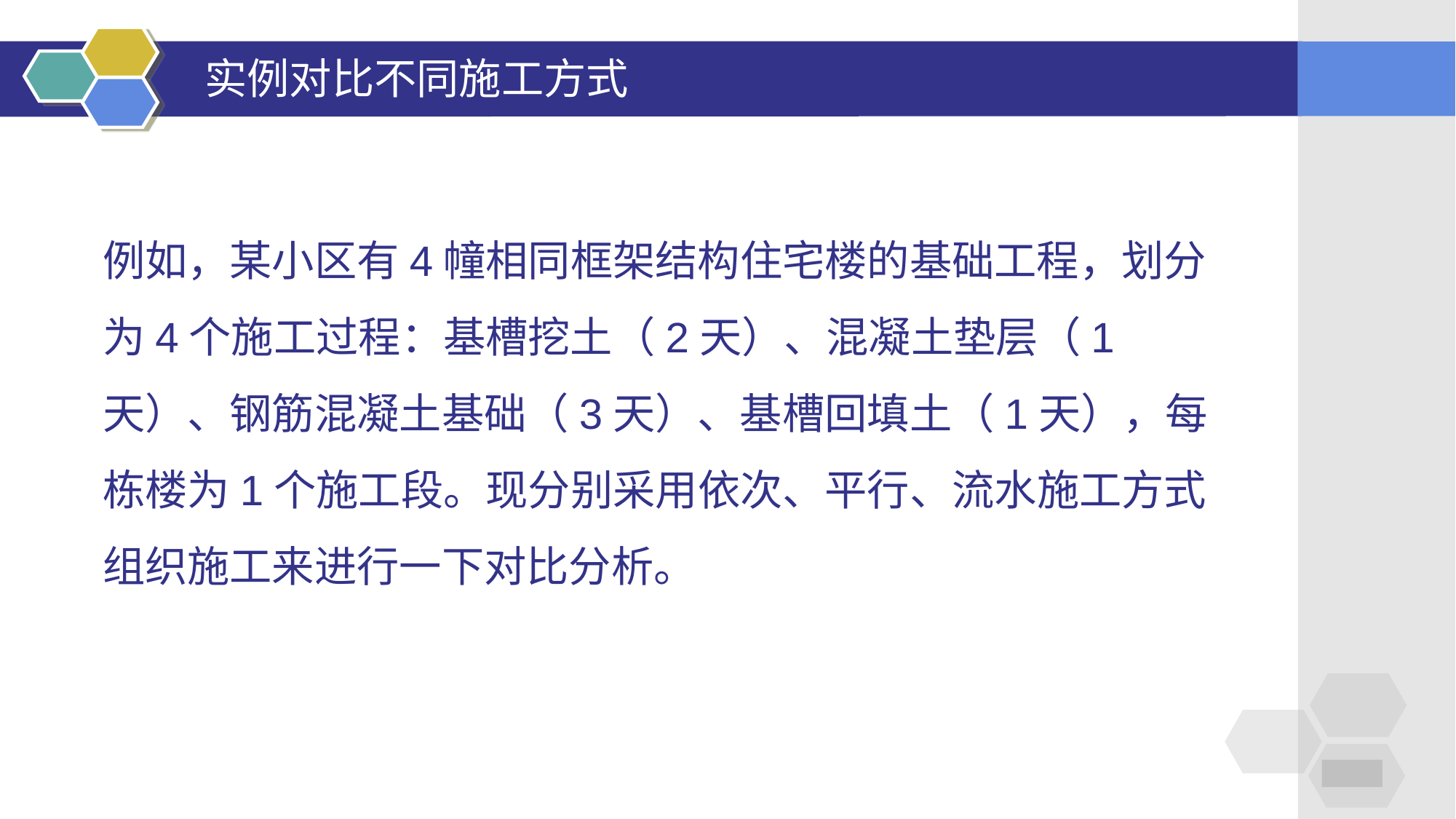

# 实例对比不同施工方式
例如，某小区有4幢相同框架结构住宅楼的基础工程，划分为4个施工过程：基槽挖土（2天）、混凝土垫层（1天）、钢筋混凝土基础（3天）、基槽回填土（1天），每栋楼为1个施工段。现分别采用依次、平行、流水施工方式组织施工来进行一下对比分析。
4